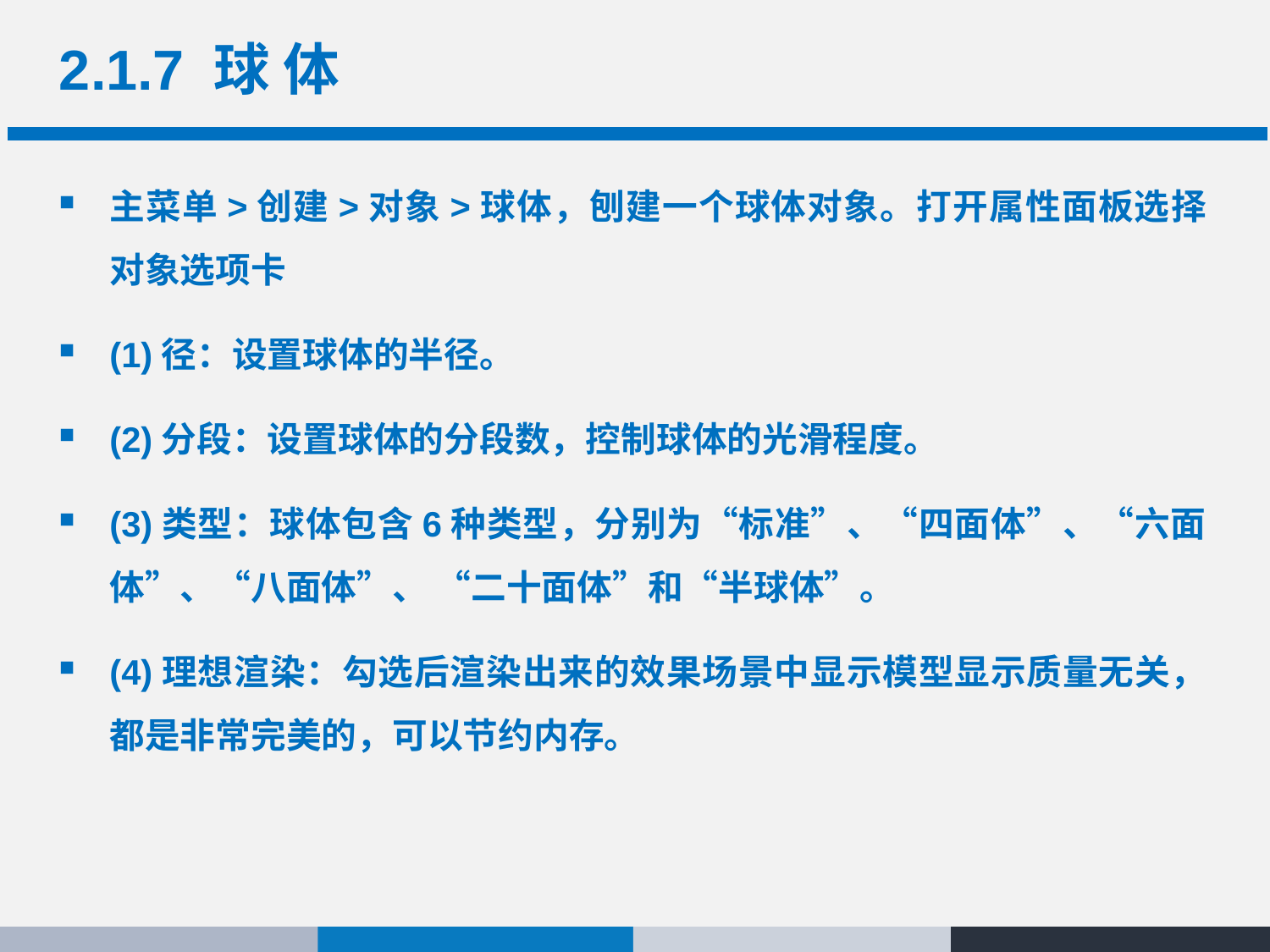

# 2.1.7 球 体
主菜单>创建>对象>球体，刨建一个球体对象。打开属性面板选择对象选项卡
(1)径：设置球体的半径。
(2)分段：设置球体的分段数，控制球体的光滑程度。
(3)类型：球体包含6种类型，分别为“标准”、“四面体”、“六面体”、“八面体”、 “二十面体”和“半球体”。
(4)理想渲染：勾选后渲染出来的效果场景中显示模型显示质量无关，都是非常完美的，可以节约内存。